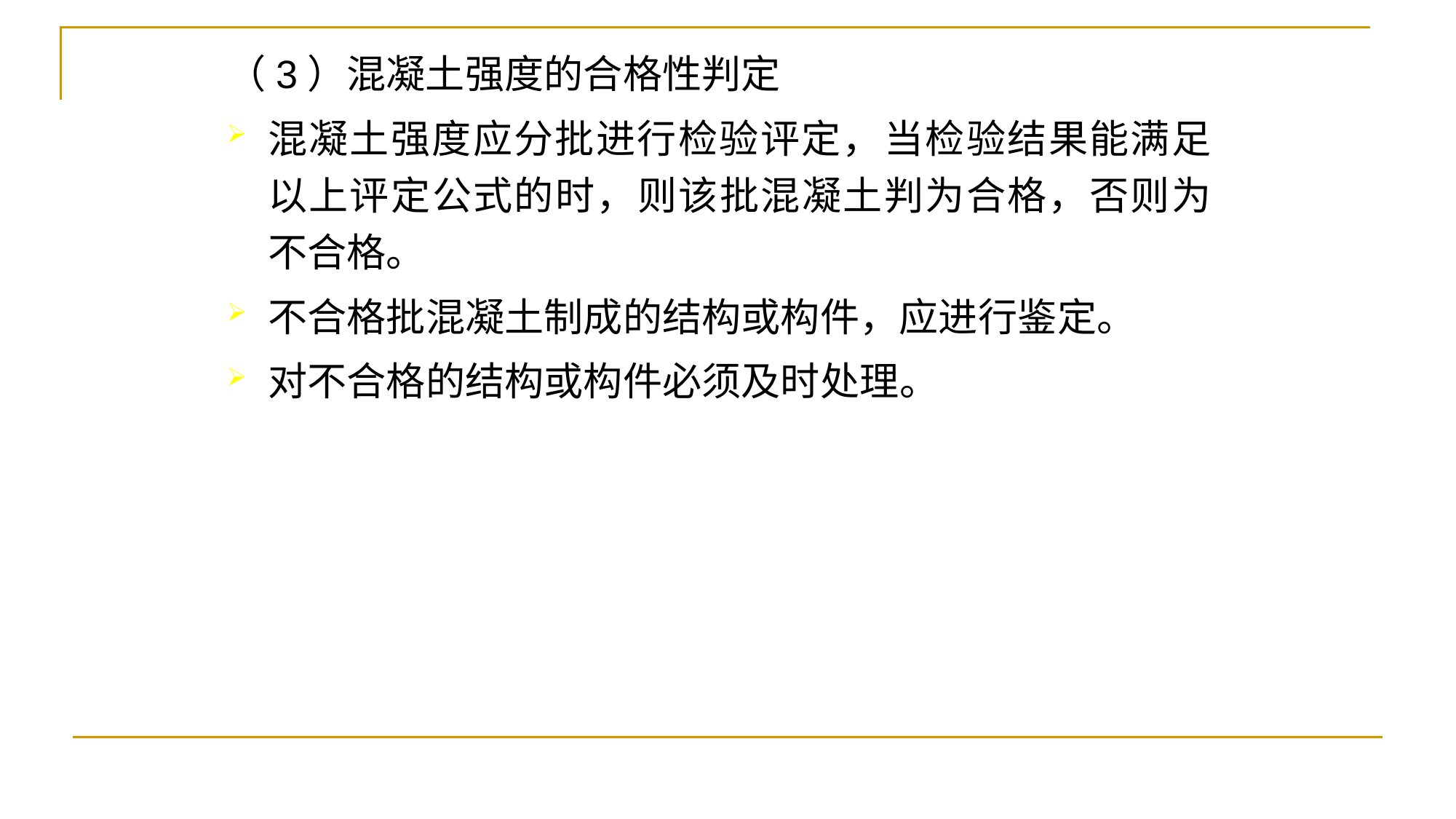

（3）混凝土强度的合格性判定
混凝土强度应分批进行检验评定，当检验结果能满足以上评定公式的时，则该批混凝土判为合格，否则为不合格。
不合格批混凝土制成的结构或构件，应进行鉴定。
对不合格的结构或构件必须及时处理。